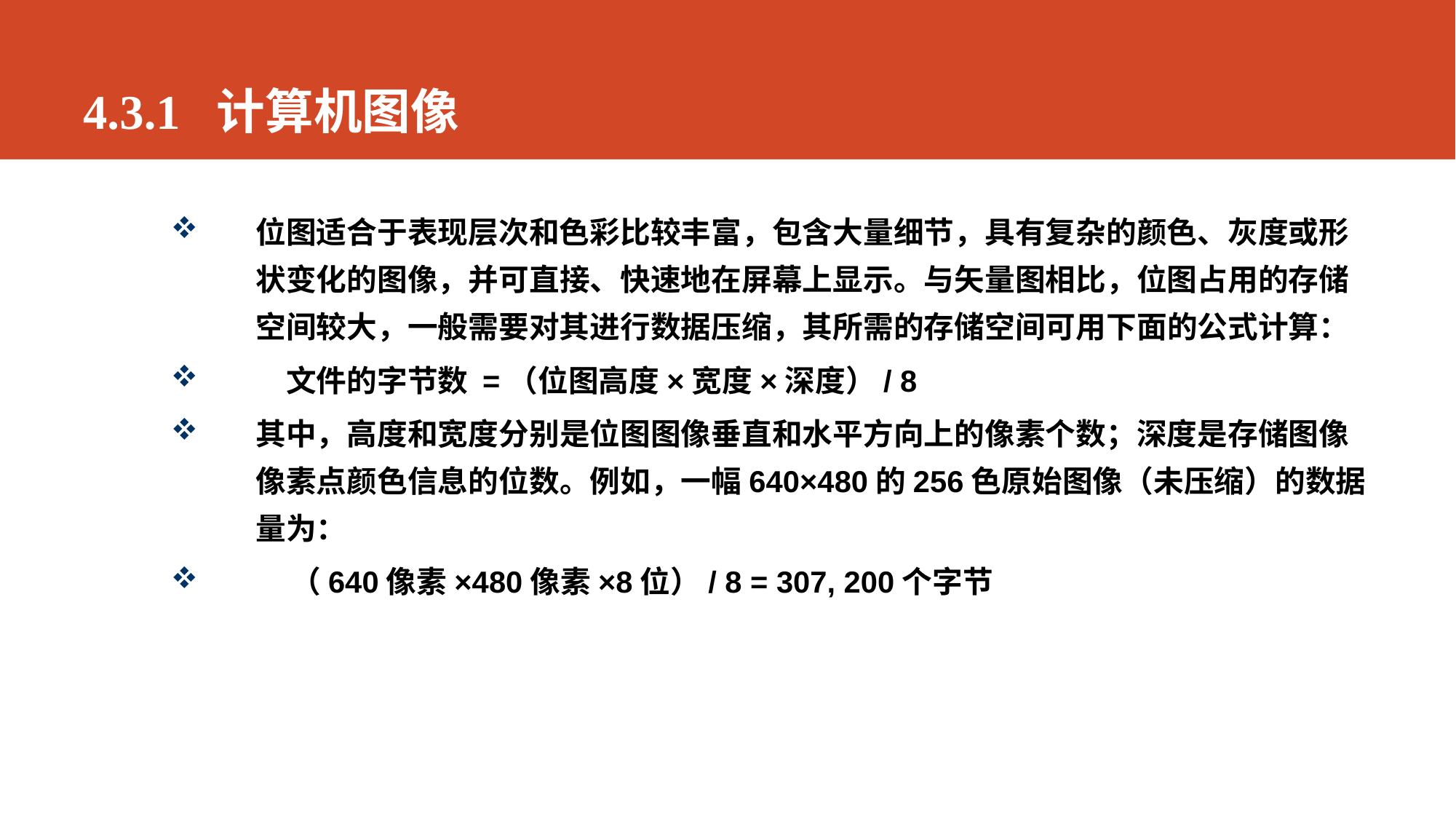

# 4.3.1  计算机图像
位图适合于表现层次和色彩比较丰富，包含大量细节，具有复杂的颜色、灰度或形状变化的图像，并可直接、快速地在屏幕上显示。与矢量图相比，位图占用的存储空间较大，一般需要对其进行数据压缩，其所需的存储空间可用下面的公式计算：
　文件的字节数 =（位图高度×宽度×深度）/ 8
其中，高度和宽度分别是位图图像垂直和水平方向上的像素个数；深度是存储图像像素点颜色信息的位数。例如，一幅640×480的256色原始图像（未压缩）的数据量为：
    （640像素×480像素×8位）/ 8 = 307, 200个字节